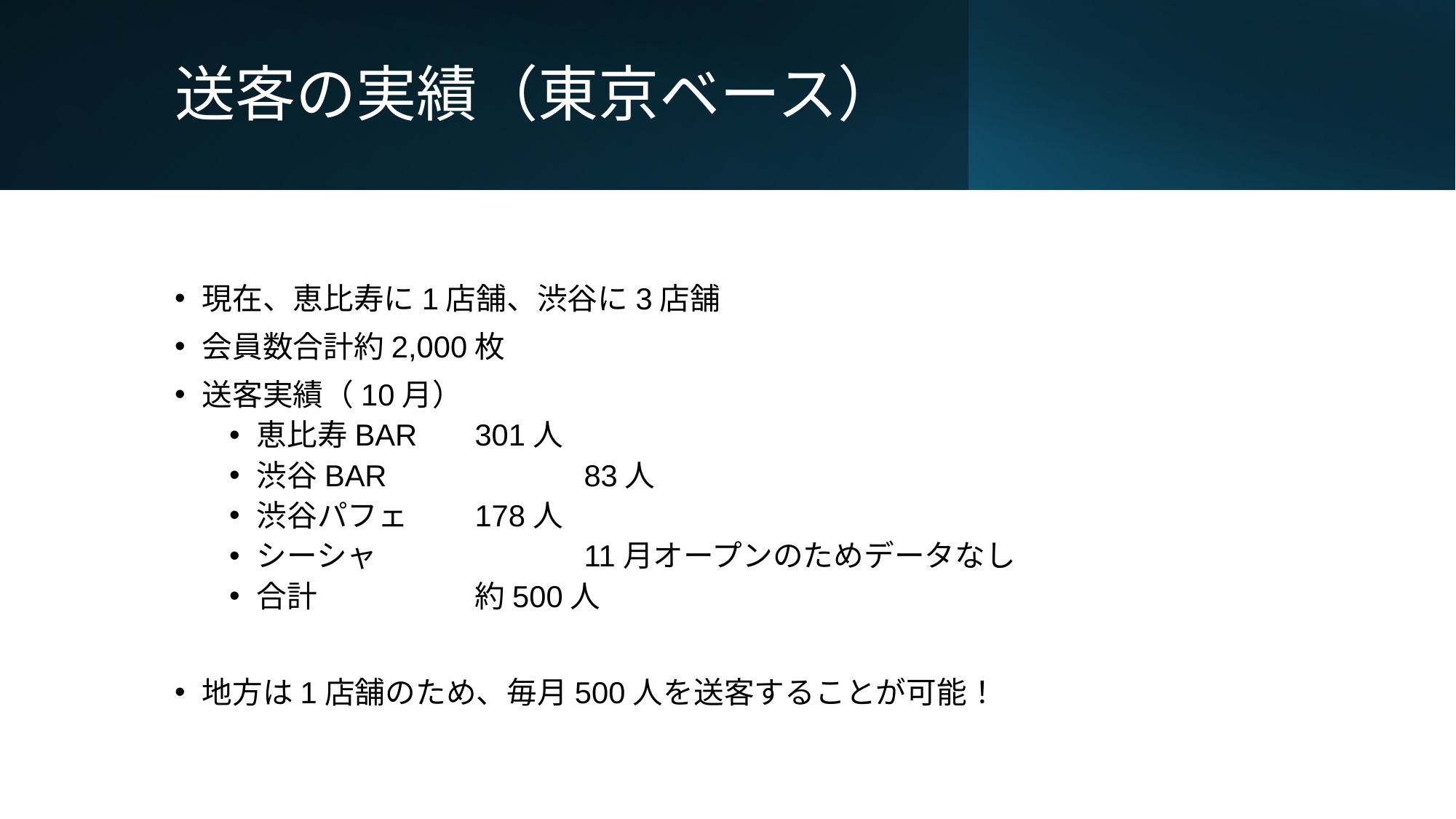

# 送客の実績（東京ベース）
現在、恵比寿に1店舗、渋谷に3店舗
会員数合計約2,000枚
送客実績（10月）
恵比寿BAR	301人
渋谷BAR		83人
渋谷パフェ	178人
シーシャ		11月オープンのためデータなし
合計		約500人

地方は1店舗のため、毎月500人を送客することが可能！